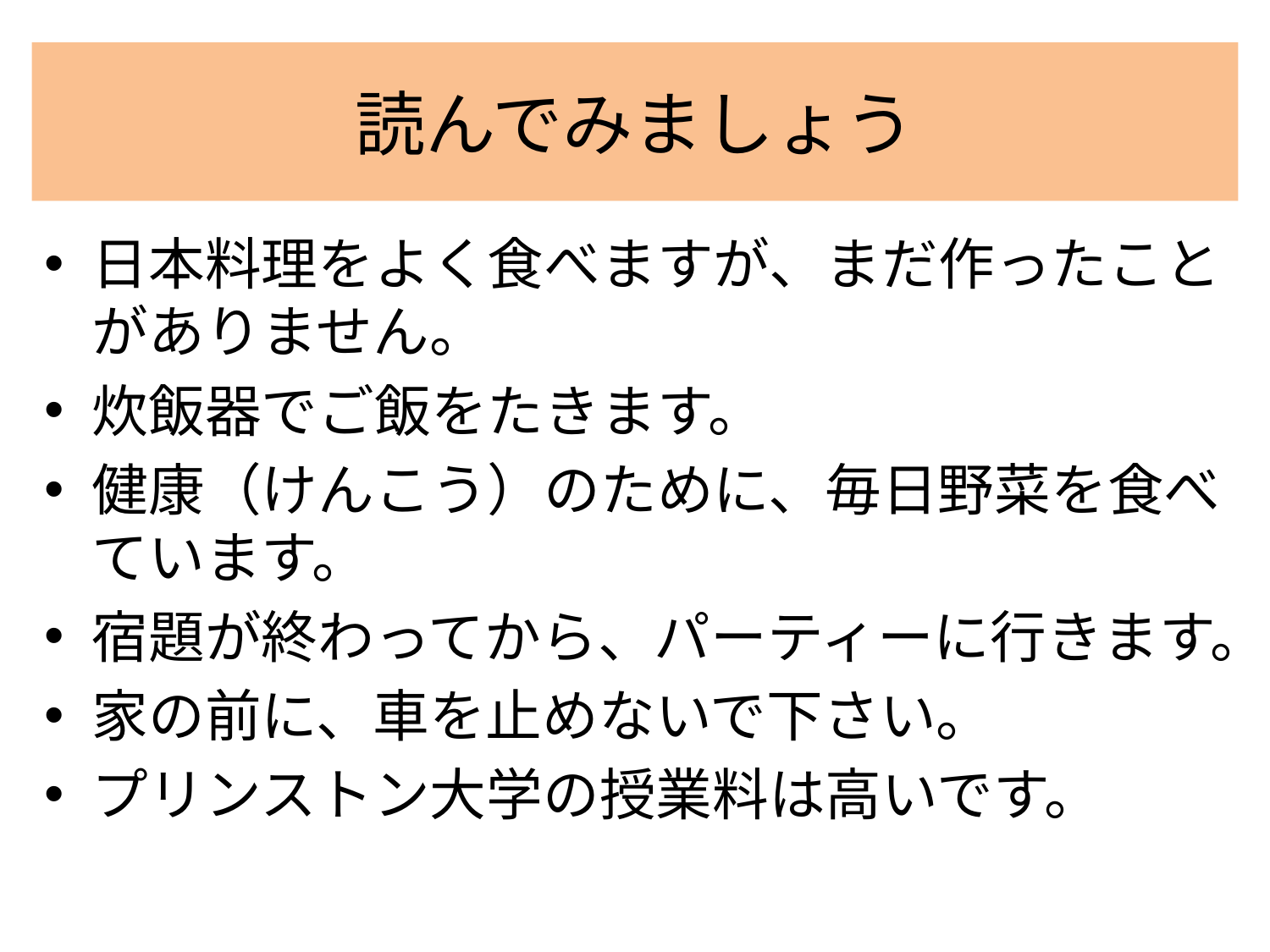

# 読んでみましょう
日本料理をよく食べますが、まだ作ったことがありません。
炊飯器でご飯をたきます。
健康（けんこう）のために、毎日野菜を食べています。
宿題が終わってから、パーティーに行きます。
家の前に、車を止めないで下さい。
プリンストン大学の授業料は高いです。